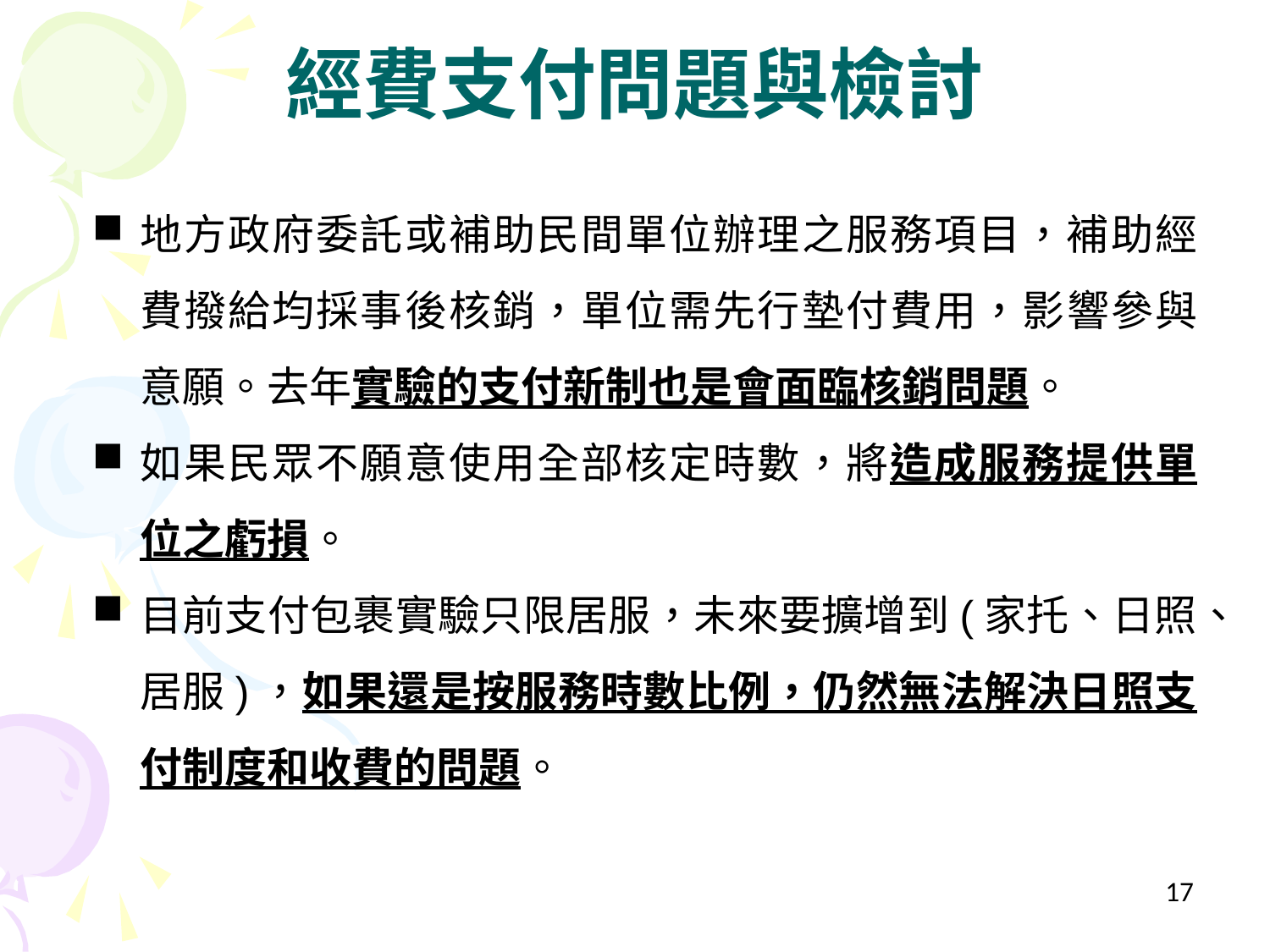

# 經費支付問題與檢討
地方政府委託或補助民間單位辦理之服務項目，補助經費撥給均採事後核銷，單位需先行墊付費用，影響參與意願。去年實驗的支付新制也是會面臨核銷問題。
如果民眾不願意使用全部核定時數，將造成服務提供單位之虧損。
目前支付包裹實驗只限居服，未來要擴增到(家托、日照、居服)，如果還是按服務時數比例，仍然無法解決日照支付制度和收費的問題。

17